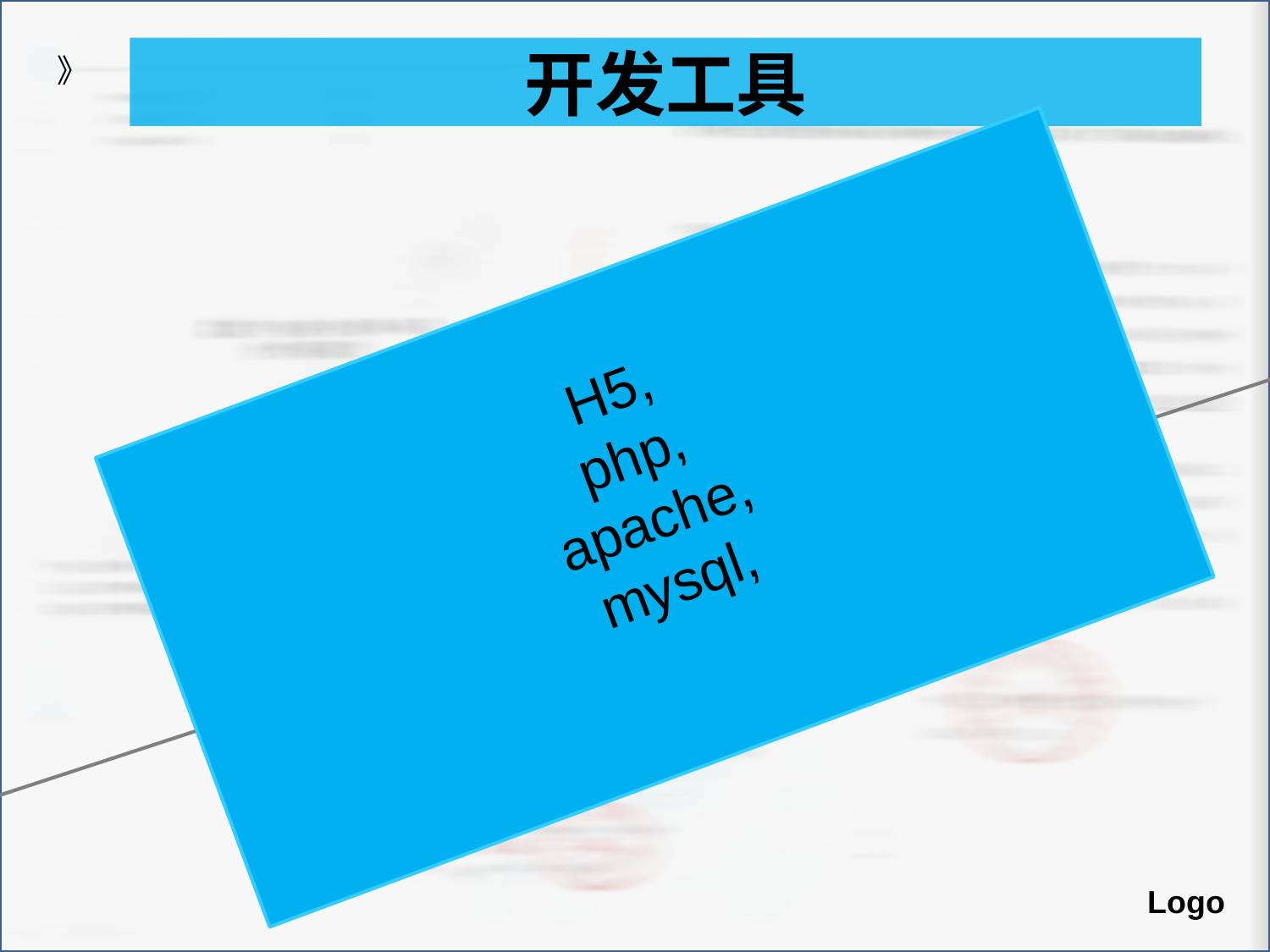

开发工具
》

H5,
php,
apache,
mysql,

Logo